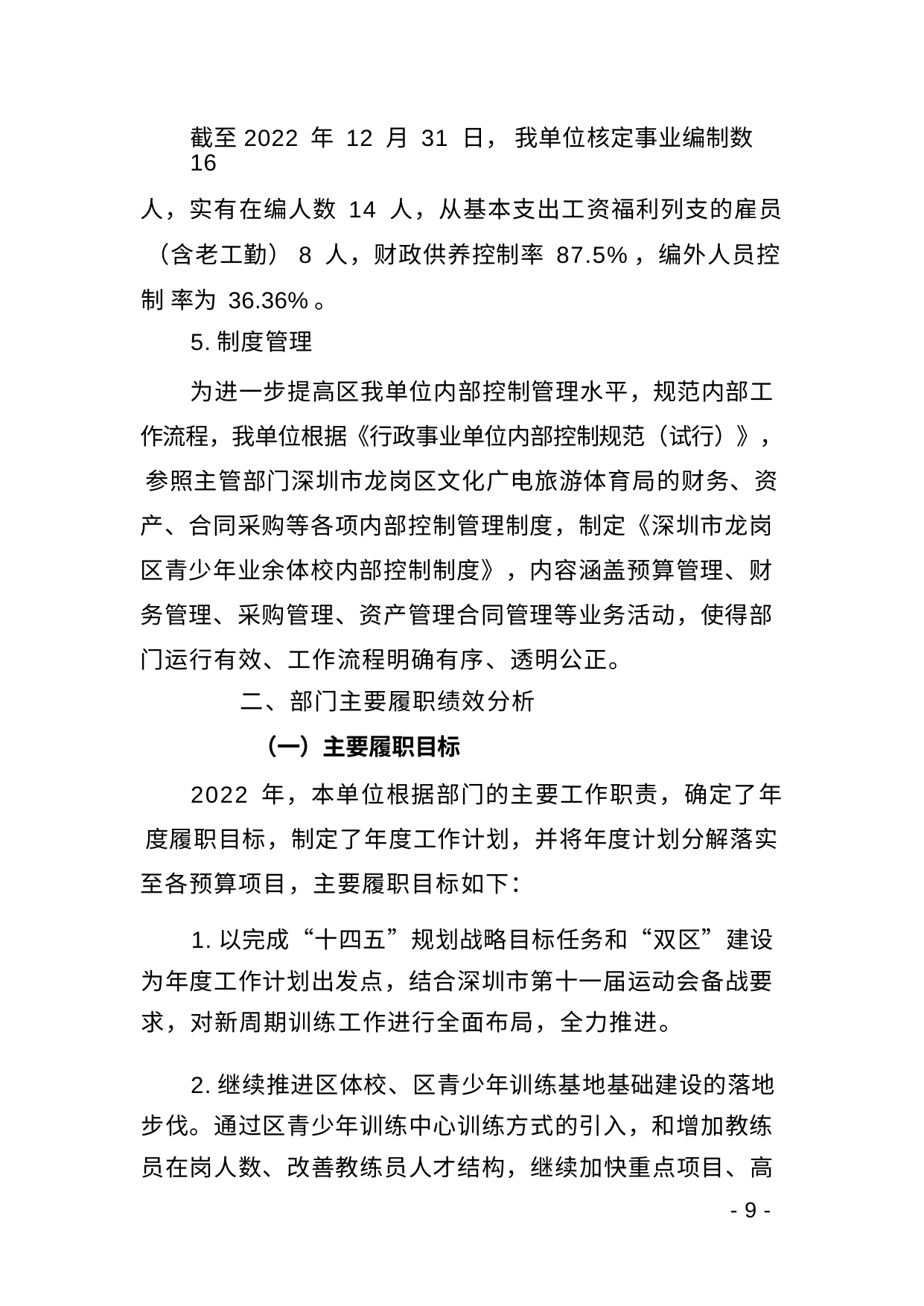

截至2022 年 12 月 31 日， 我单位核定事业编制数 16
人，实有在编人数 14 人，从基本支出工资福利列支的雇员 （含老工勤）8 人，财政供养控制率 87.5%，编外人员控制 率为 36.36%。
5.制度管理
为进一步提高区我单位内部控制管理水平，规范内部工 作流程，我单位根据《行政事业单位内部控制规范（试行）》， 参照主管部门深圳市龙岗区文化广电旅游体育局的财务、资 产、合同采购等各项内部控制管理制度，制定《深圳市龙岗 区青少年业余体校内部控制制度》，内容涵盖预算管理、财 务管理、采购管理、资产管理合同管理等业务活动，使得部 门运行有效、工作流程明确有序、透明公正。
二、部门主要履职绩效分析
（一）主要履职目标
2022 年，本单位根据部门的主要工作职责，确定了年 度履职目标，制定了年度工作计划，并将年度计划分解落实 至各预算项目，主要履职目标如下：
1.以完成“十四五”规划战略目标任务和“双区”建设 为年度工作计划出发点，结合深圳市第十一届运动会备战要 求，对新周期训练工作进行全面布局，全力推进。

2.继续推进区体校、区青少年训练基地基础建设的落地 步伐。通过区青少年训练中心训练方式的引入，和增加教练 员在岗人数、改善教练员人才结构，继续加快重点项目、高

- 9 -